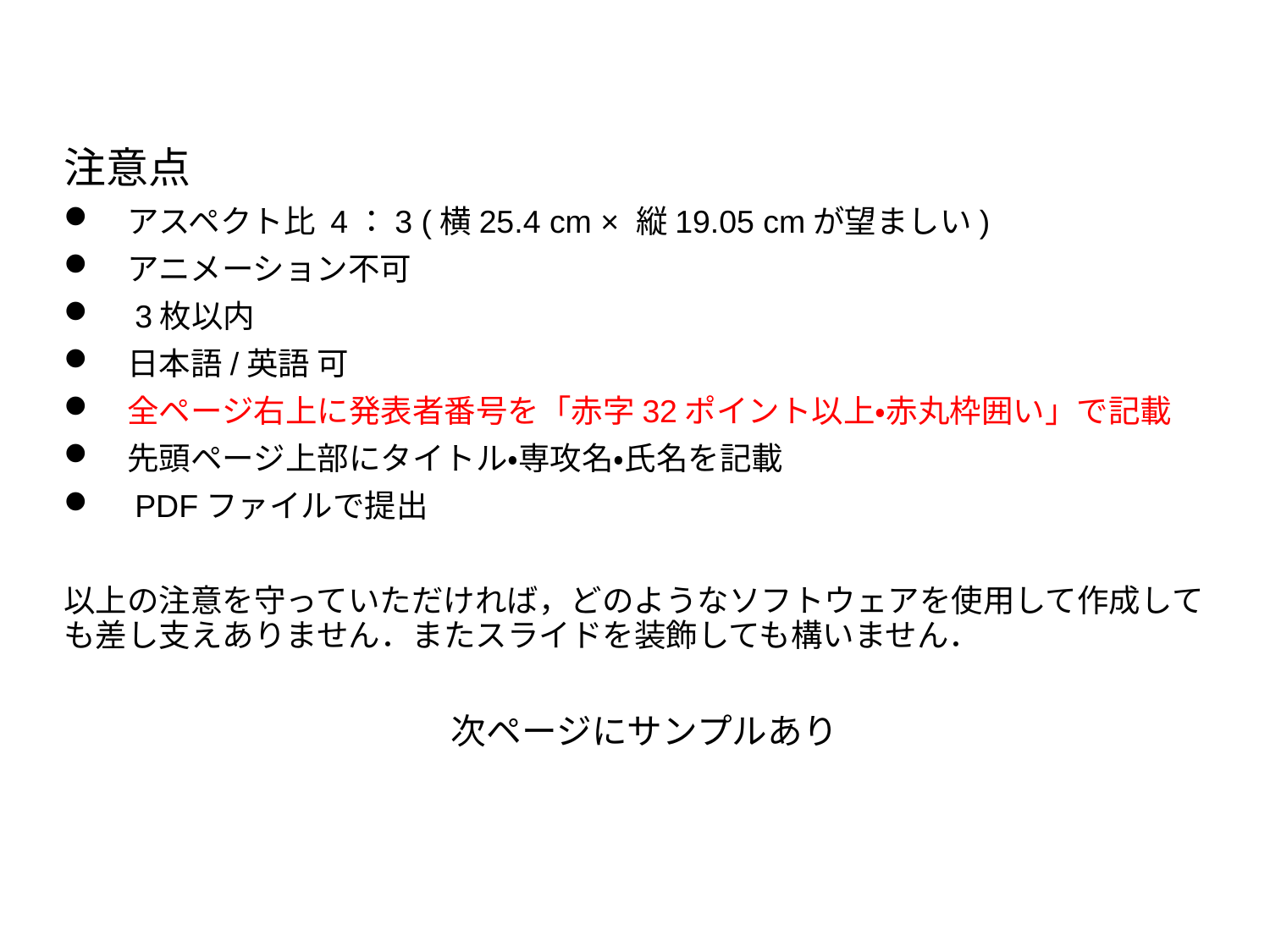

注意点
　アスペクト比 4：3 (横25.4 cm × 縦19.05 cmが望ましい)
　アニメーション不可
　3枚以内
　日本語/英語 可
　全ページ右上に発表者番号を「赤字32ポイント以上・赤丸枠囲い」で記載
　先頭ページ上部にタイトル・専攻名・氏名を記載
　PDFファイルで提出

以上の注意を守っていただければ，どのようなソフトウェアを使用して作成しても差し支えありません．またスライドを装飾しても構いません．

次ページにサンプルあり